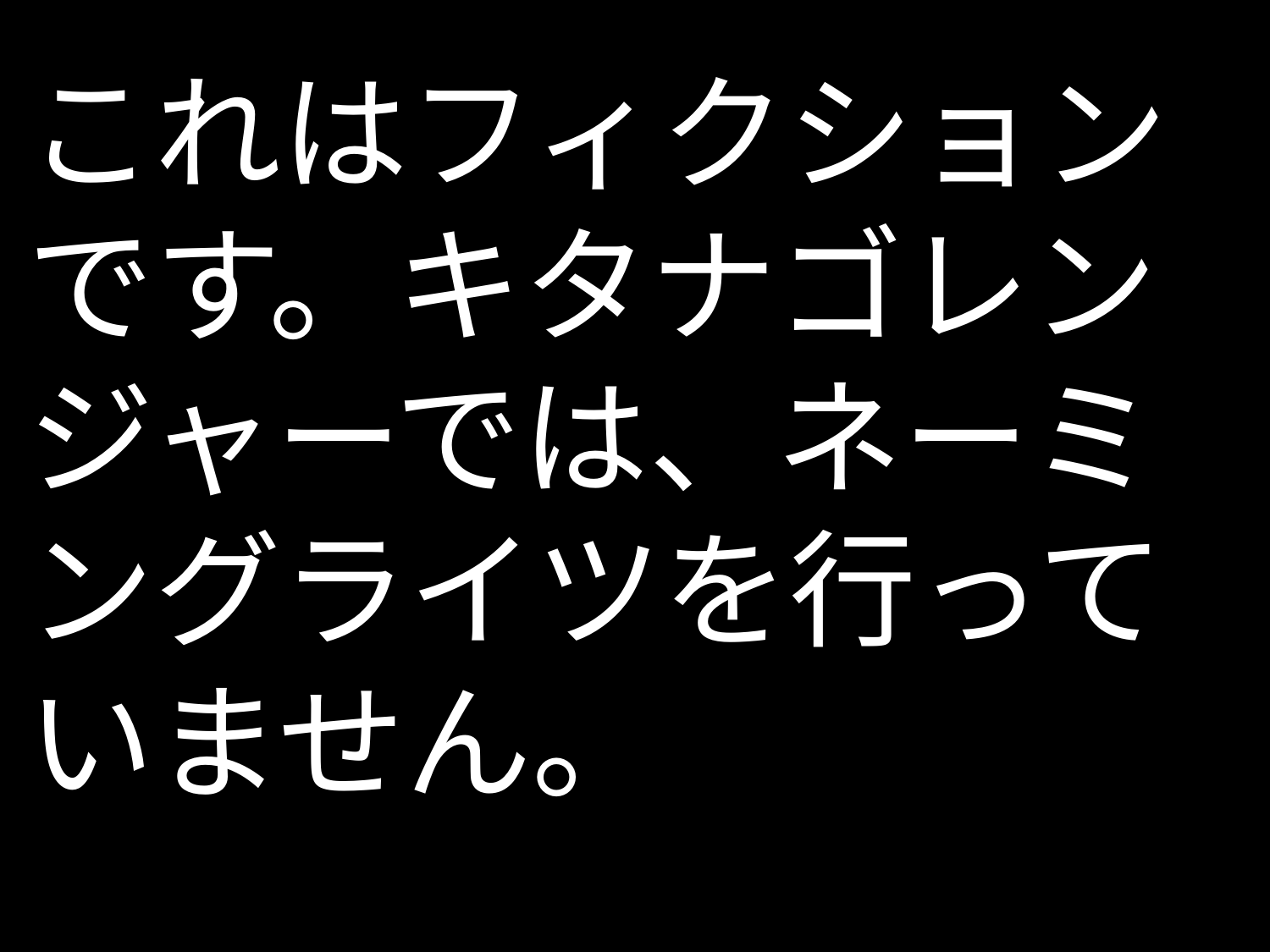

# これはフィクションです。キタナゴレンジャーでは、ネーミングライツを行っていません。